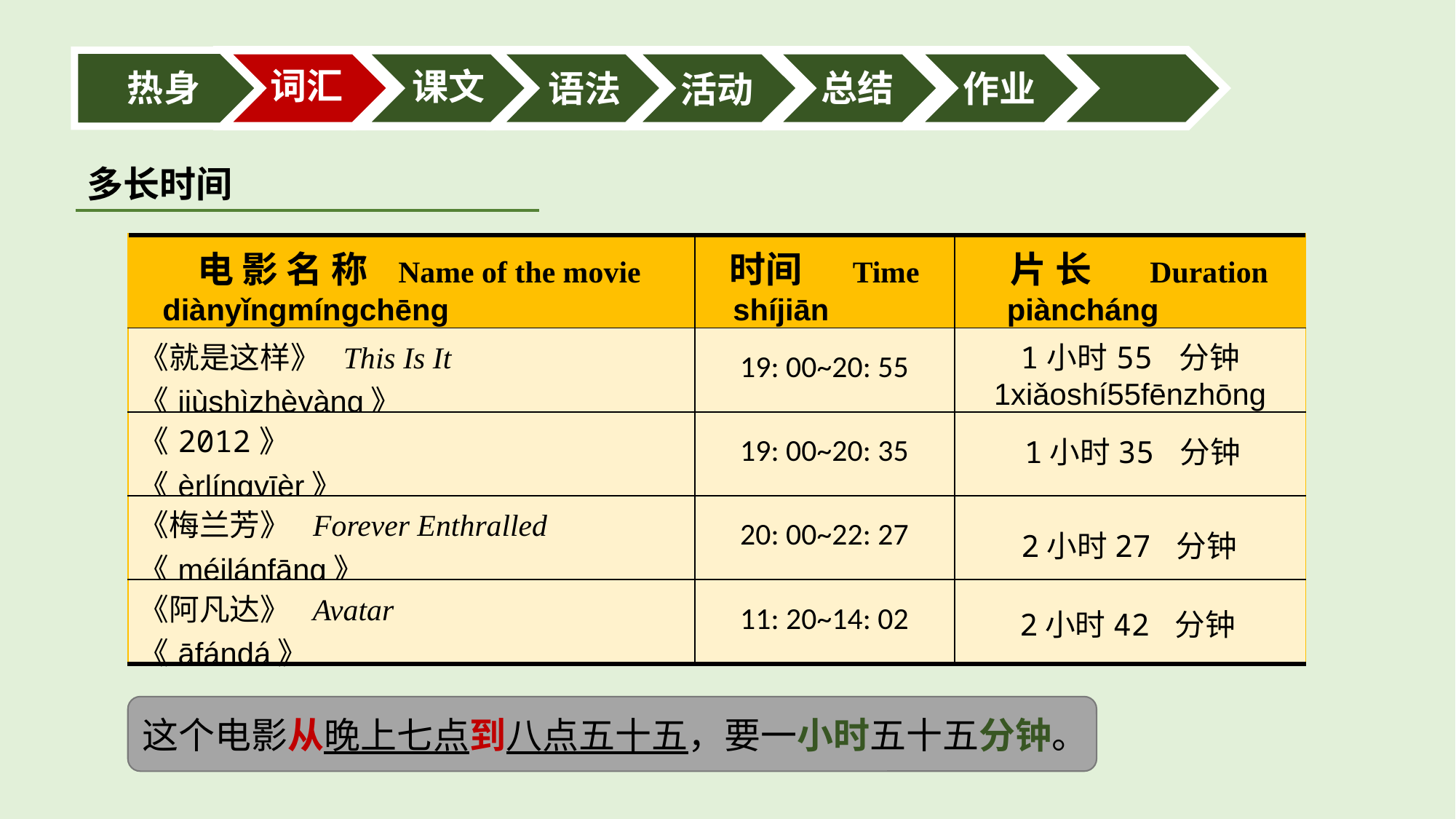

词汇
课文
热身
总结
语法
作业
活动
多长时间
| 电 影 名 称 Name of the movie diànyǐngmíngchēng | 时间 Time shíjiān | 片 长 Duration piàncháng |
| --- | --- | --- |
| 《就是这样》 This Is It 《jiùshìzhèyàng》 | 19: 00~20: 55 | 1小时55 分钟 1xiǎoshí55fēnzhōng |
| 《2012》 《èrlíngyīèr》 | 19: 00~20: 35 |  |
| 《梅兰芳》 Forever Enthralled 《méilánfāng》 | 20: 00~22: 27 |  |
| 《阿凡达》 Avatar 《āfándá》 | 11: 20~14: 02 |  |
1小时35 分钟
2小时27 分钟
2小时42 分钟
这个电影从晚上七点到八点五十五，要一小时五十五分钟。